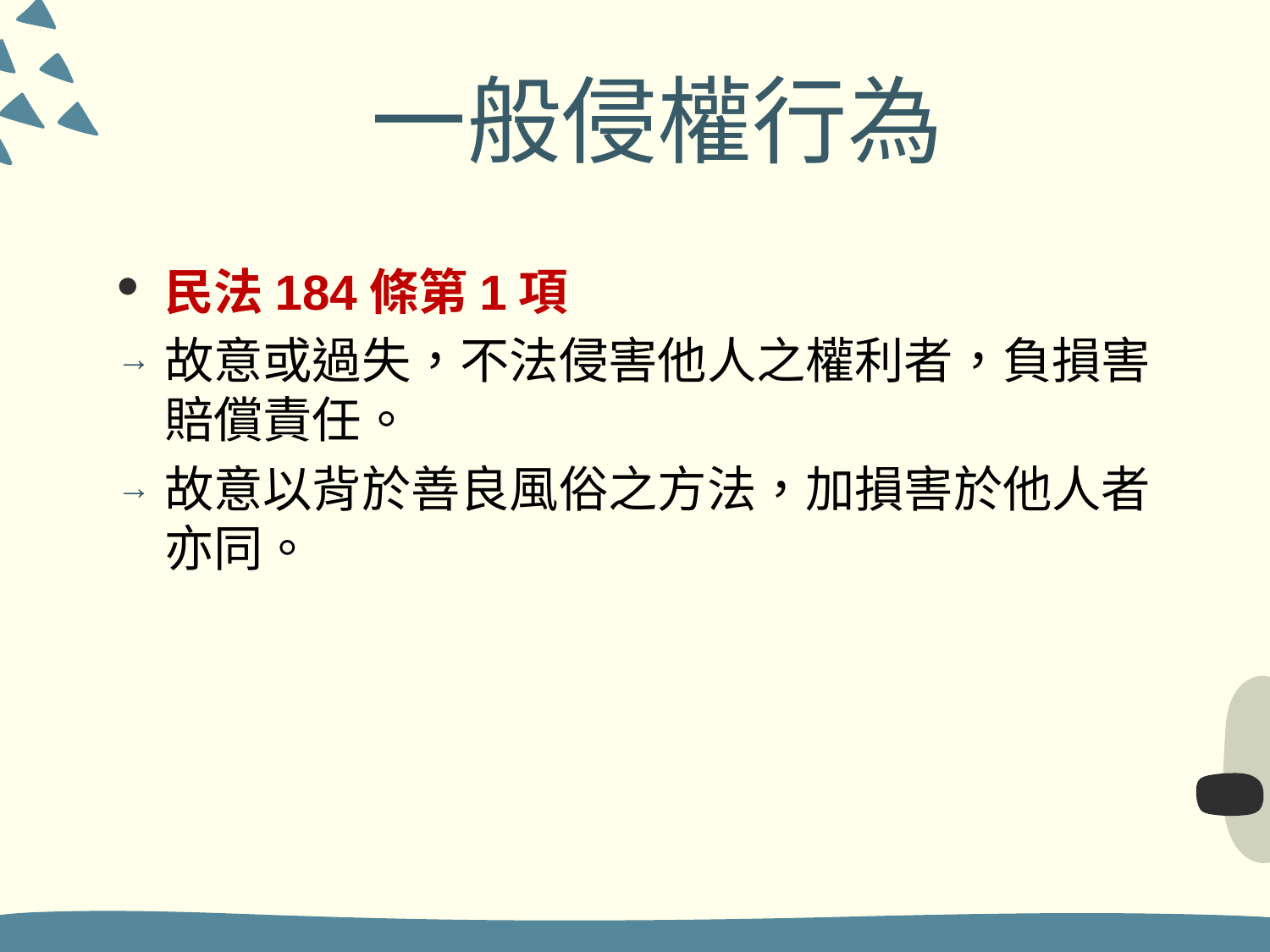

# 一般侵權行為

民法184條第1項
故意或過失，不法侵害他人之權利者，負損害賠償責任。
故意以背於善良風俗之方法，加損害於他人者亦同。